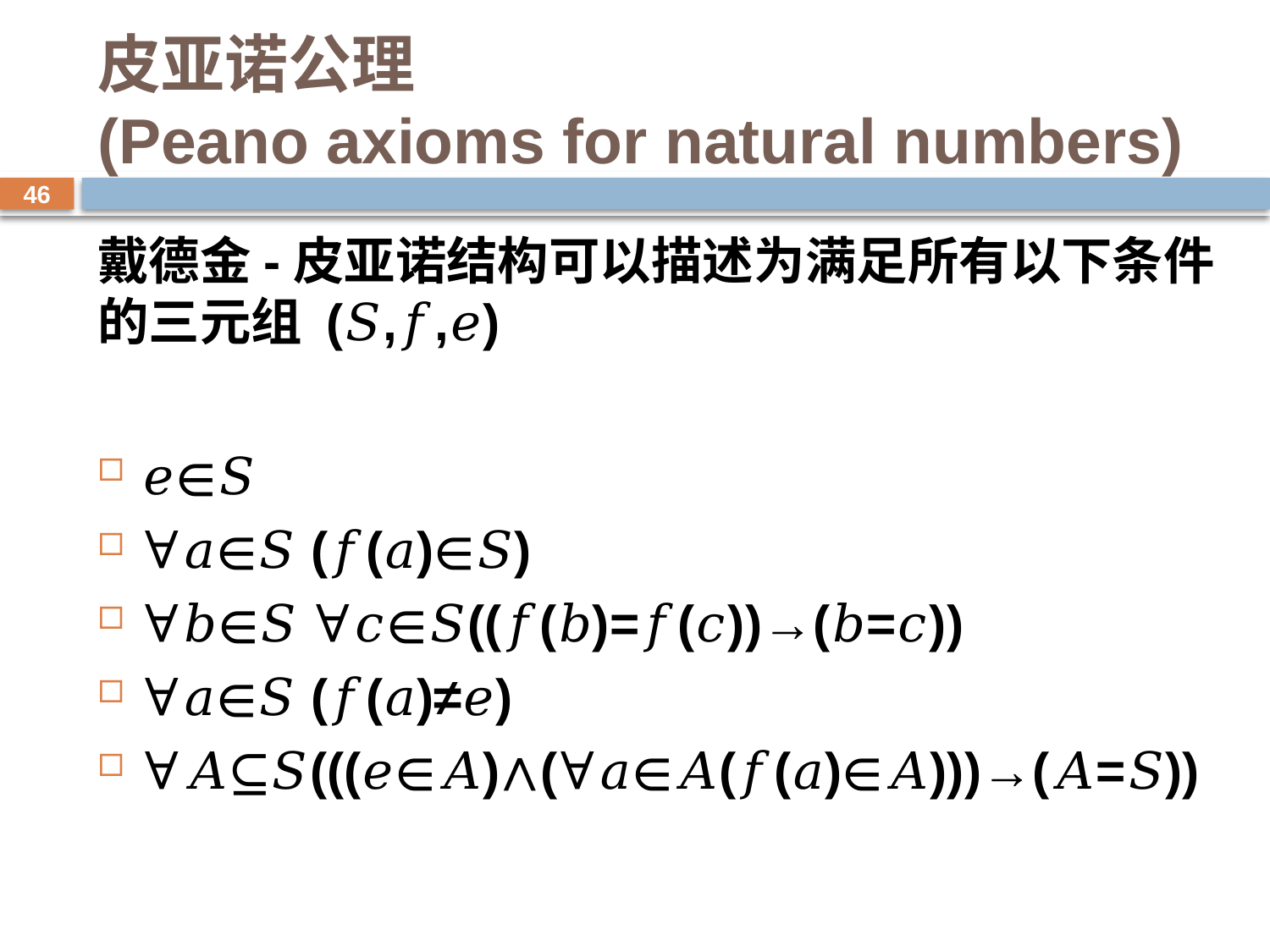

# 皮亚诺公理 (Peano axioms for natural numbers)
46
戴德金-皮亚诺结构可以描述为满足所有以下条件的三元组 (𝑆,𝑓,𝑒)

𝑒∈𝑆
∀𝑎∈𝑆 (𝑓(𝑎)∈𝑆)
∀𝑏∈𝑆 ∀𝑐∈𝑆((𝑓(𝑏)=𝑓(𝑐))→(𝑏=𝑐))
∀𝑎∈𝑆 (𝑓(𝑎)≠𝑒)
∀𝐴⊆𝑆(((𝑒∈𝐴)∧(∀𝑎∈𝐴(𝑓(𝑎)∈𝐴)))→(𝐴=𝑆))